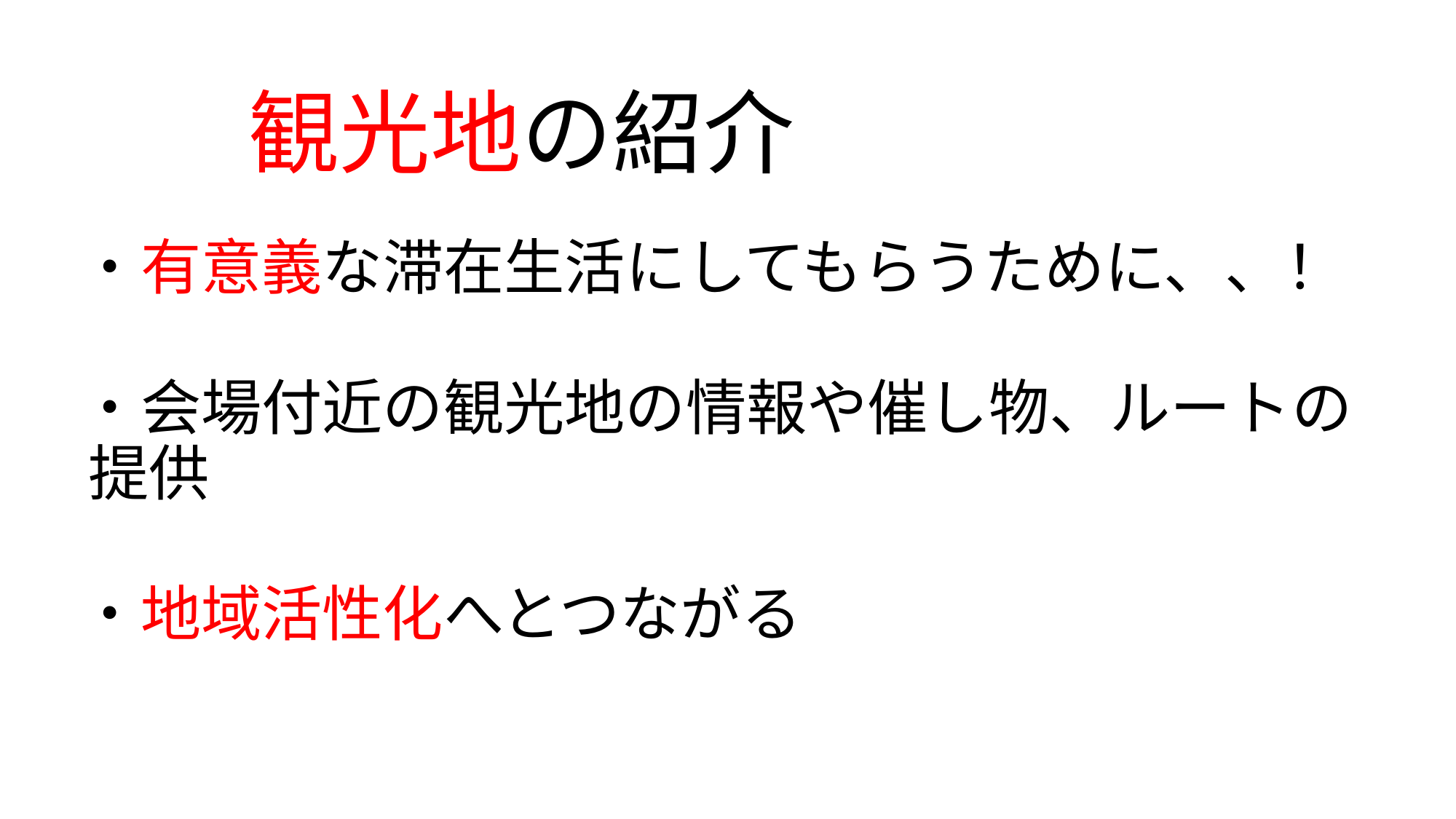

# 観光地の紹介
・有意義な滞在生活にしてもらうために、、！

・会場付近の観光地の情報や催し物、ルートの提供

・地域活性化へとつながる